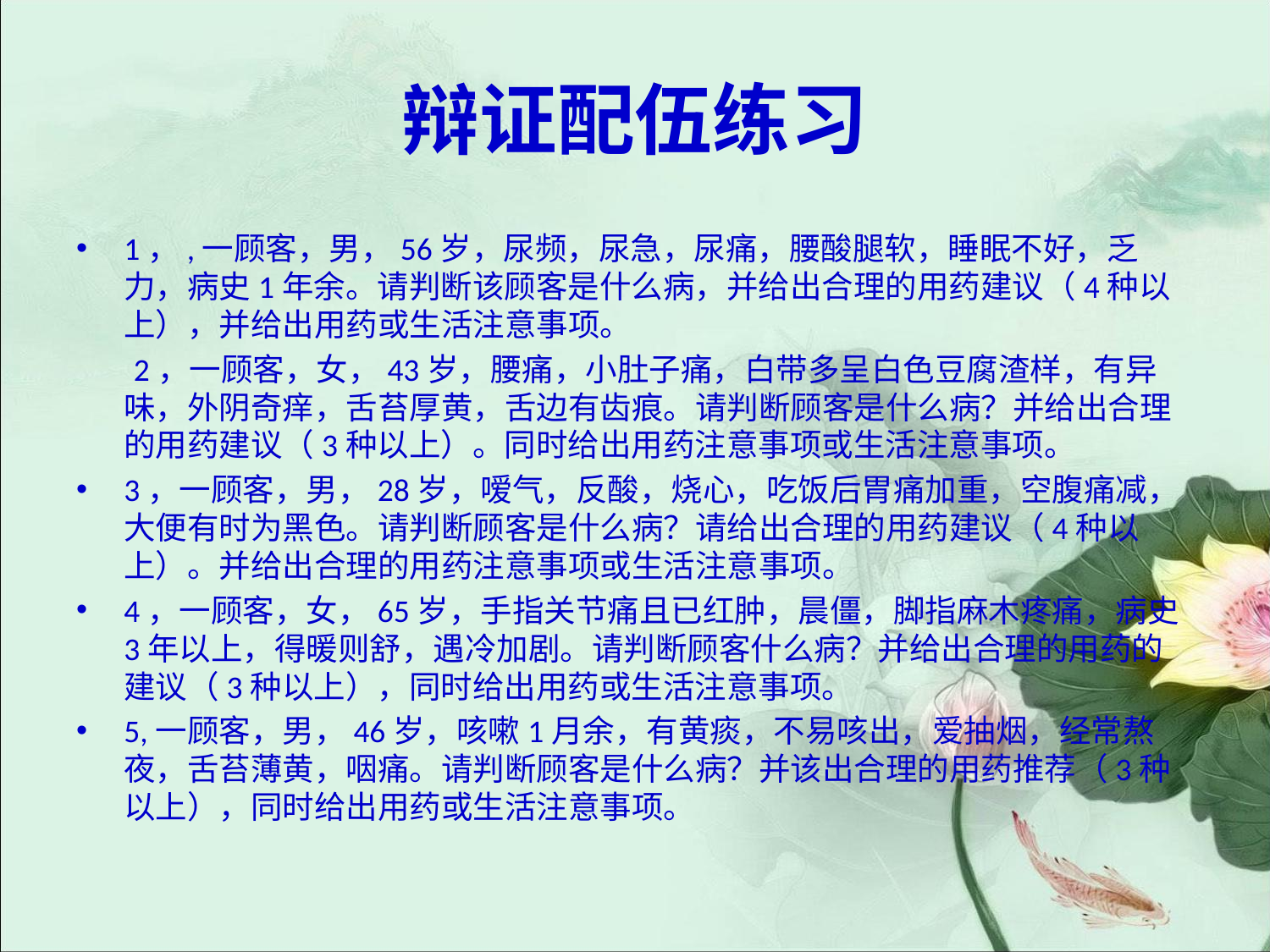

# 辩证配伍练习
1，,一顾客，男，56岁，尿频，尿急，尿痛，腰酸腿软，睡眠不好，乏力，病史1年余。请判断该顾客是什么病，并给出合理的用药建议（4种以上），并给出用药或生活注意事项。
        2，一顾客，女，43岁，腰痛，小肚子痛，白带多呈白色豆腐渣样，有异味，外阴奇痒，舌苔厚黄，舌边有齿痕。请判断顾客是什么病？并给出合理的用药建议（3种以上）。同时给出用药注意事项或生活注意事项。
3，一顾客，男，28岁，嗳气，反酸，烧心，吃饭后胃痛加重，空腹痛减，大便有时为黑色。请判断顾客是什么病？请给出合理的用药建议（4种以上）。并给出合理的用药注意事项或生活注意事项。
4，一顾客，女，65岁，手指关节痛且已红肿，晨僵，脚指麻木疼痛，病史3年以上，得暖则舒，遇冷加剧。请判断顾客什么病？并给出合理的用药的建议（3种以上），同时给出用药或生活注意事项。
5,一顾客，男，46岁，咳嗽1月余，有黄痰，不易咳出，爱抽烟，经常熬夜，舌苔薄黄，咽痛。请判断顾客是什么病？并该出合理的用药推荐（3种以上），同时给出用药或生活注意事项。